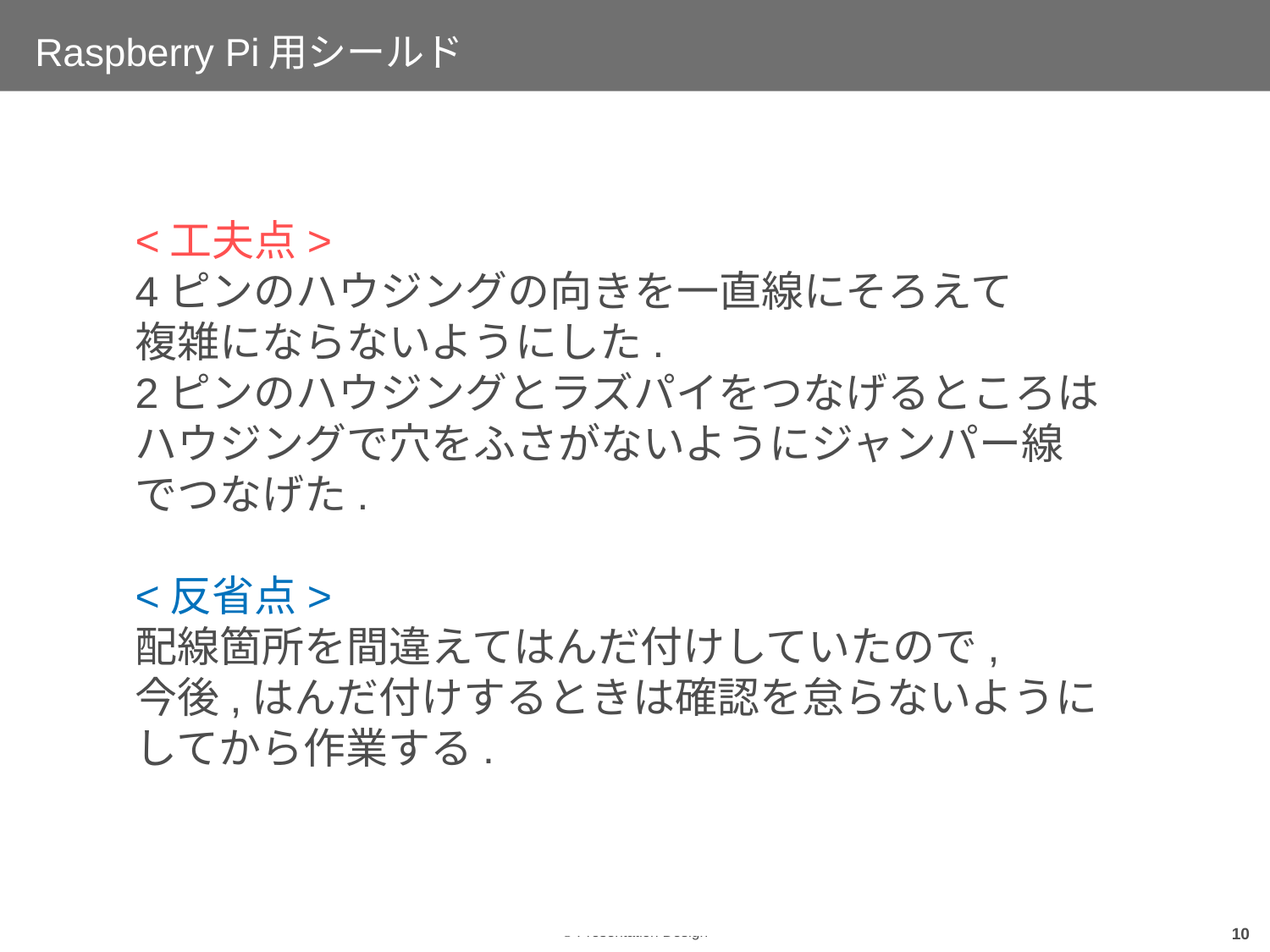

# Raspberry Pi用シールド
<工夫点>
4ピンのハウジングの向きを一直線にそろえて
複雑にならないようにした.
2ピンのハウジングとラズパイをつなげるところは
ハウジングで穴をふさがないようにジャンパー線
でつなげた.

<反省点>
配線箇所を間違えてはんだ付けしていたので,
今後,はんだ付けするときは確認を怠らないようにしてから作業する.

10